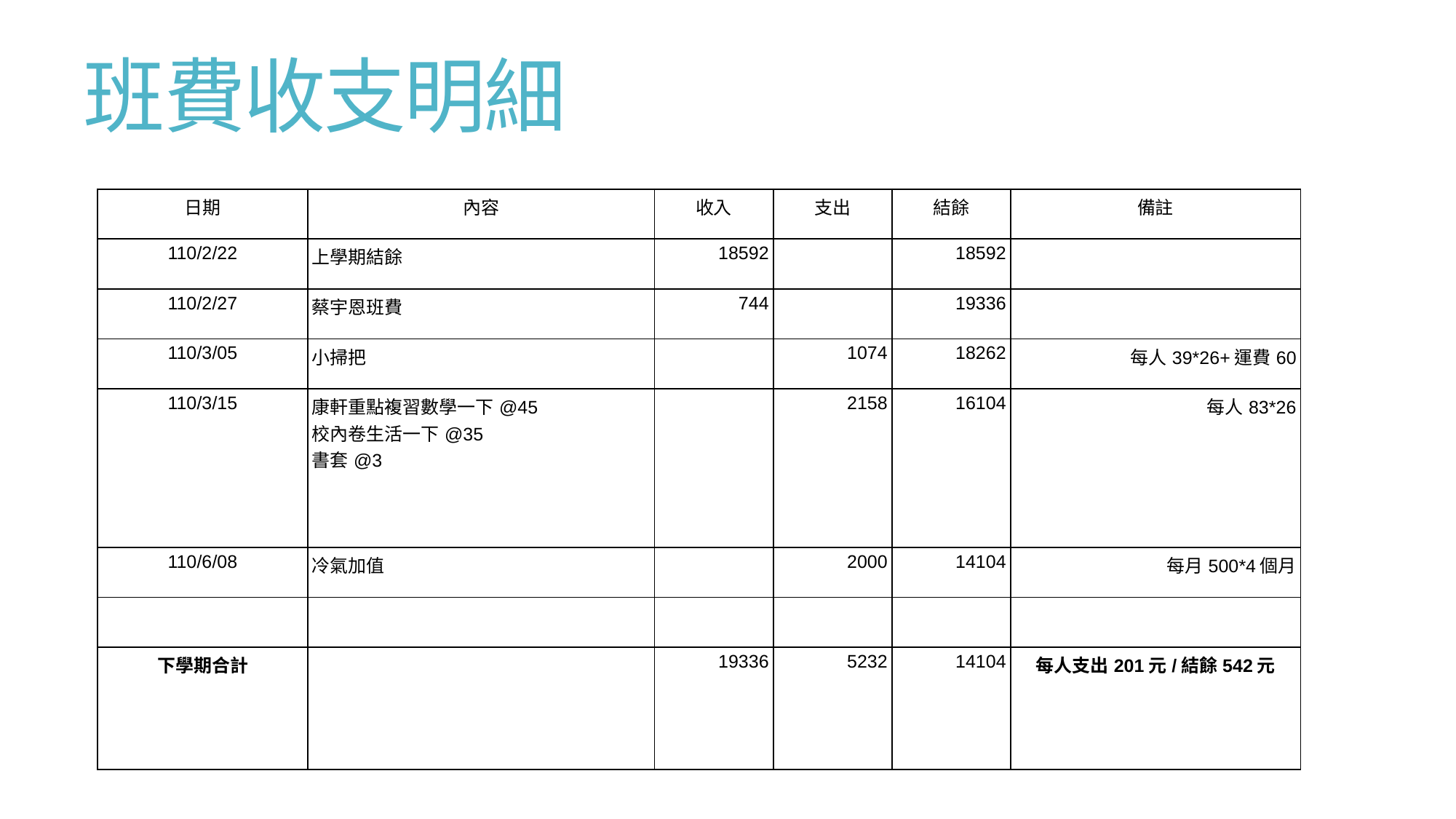

# 班費收支明細
| 日期 | 內容 | 收入 | 支出 | 結餘 | 備註 |
| --- | --- | --- | --- | --- | --- |
| 110/2/22 | 上學期結餘 | 18592 |  | 18592 |  |
| 110/2/27 | 蔡宇恩班費 | 744 |  | 19336 |  |
| 110/3/05 | 小掃把 |  | 1074 | 18262 | 每人39\*26+運費60 |
| 110/3/15 | 康軒重點複習數學一下@45 校內卷生活一下@35 書套@3 |  | 2158 | 16104 | 每人83\*26 |
| 110/6/08 | 冷氣加值 |  | 2000 | 14104 | 每月500\*4個月 |
|  |  |  |  |  |  |
| 下學期合計 |  | 19336 | 5232 | 14104 | 每人支出201元/結餘542元 |